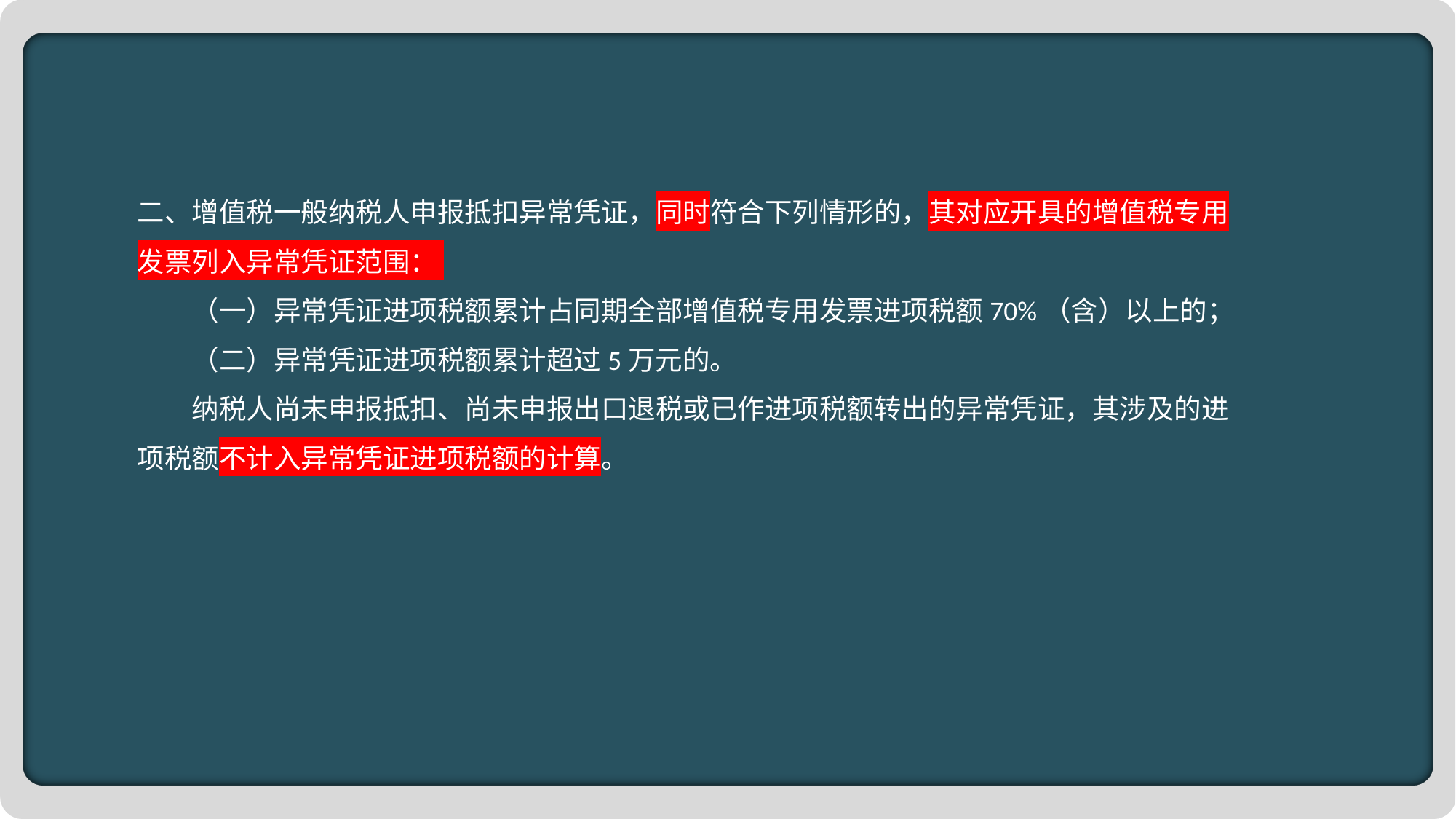

二、增值税一般纳税人申报抵扣异常凭证，同时符合下列情形的，其对应开具的增值税专用发票列入异常凭证范围：
　　（一）异常凭证进项税额累计占同期全部增值税专用发票进项税额70%（含）以上的；
　　（二）异常凭证进项税额累计超过5万元的。
　　纳税人尚未申报抵扣、尚未申报出口退税或已作进项税额转出的异常凭证，其涉及的进项税额不计入异常凭证进项税额的计算。